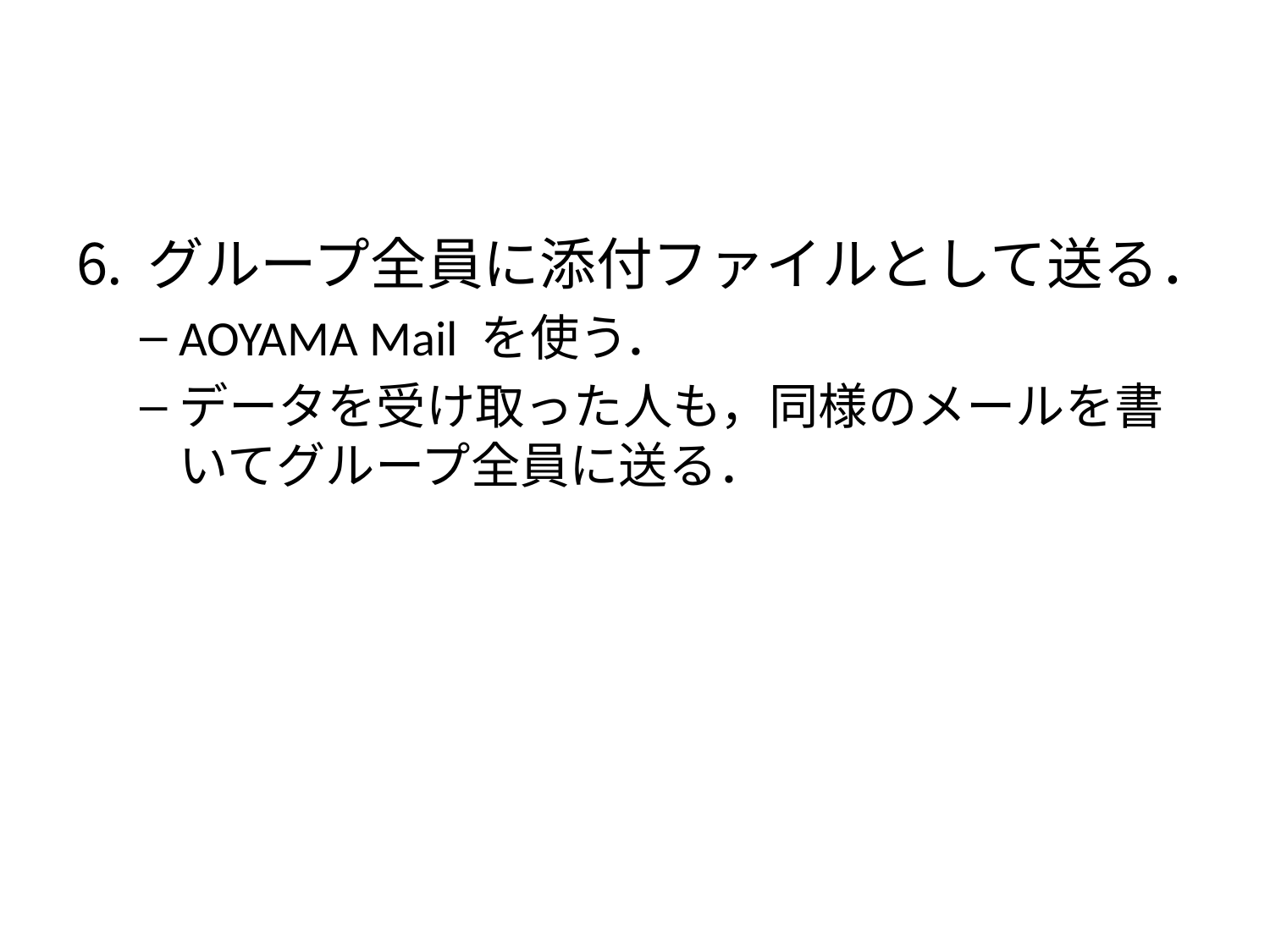

#
グループ全員に添付ファイルとして送る．
AOYAMA Mail を使う．
データを受け取った人も，同様のメールを書いてグループ全員に送る．